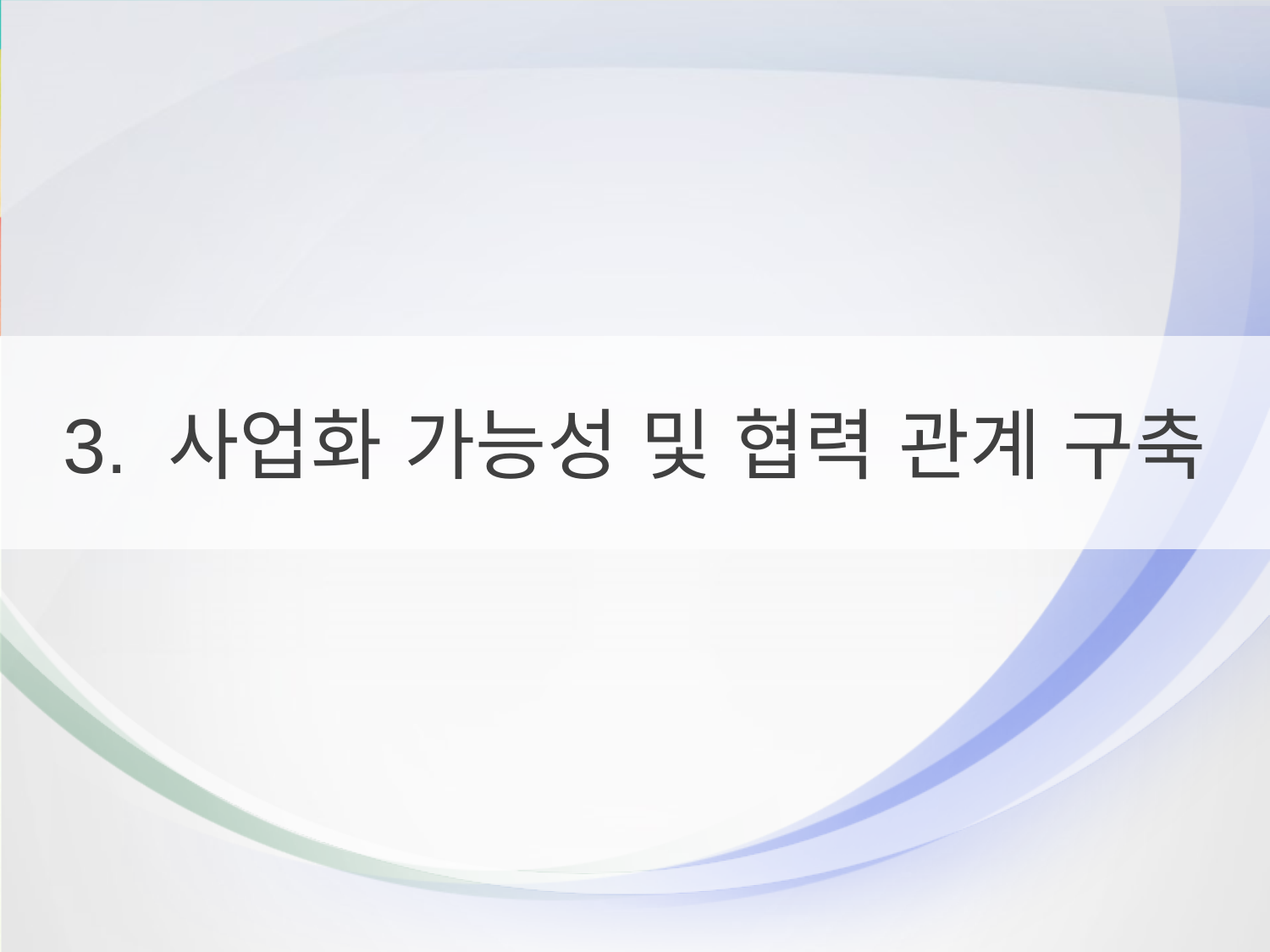

3. 사업화 가능성 및 협력 관계 구축